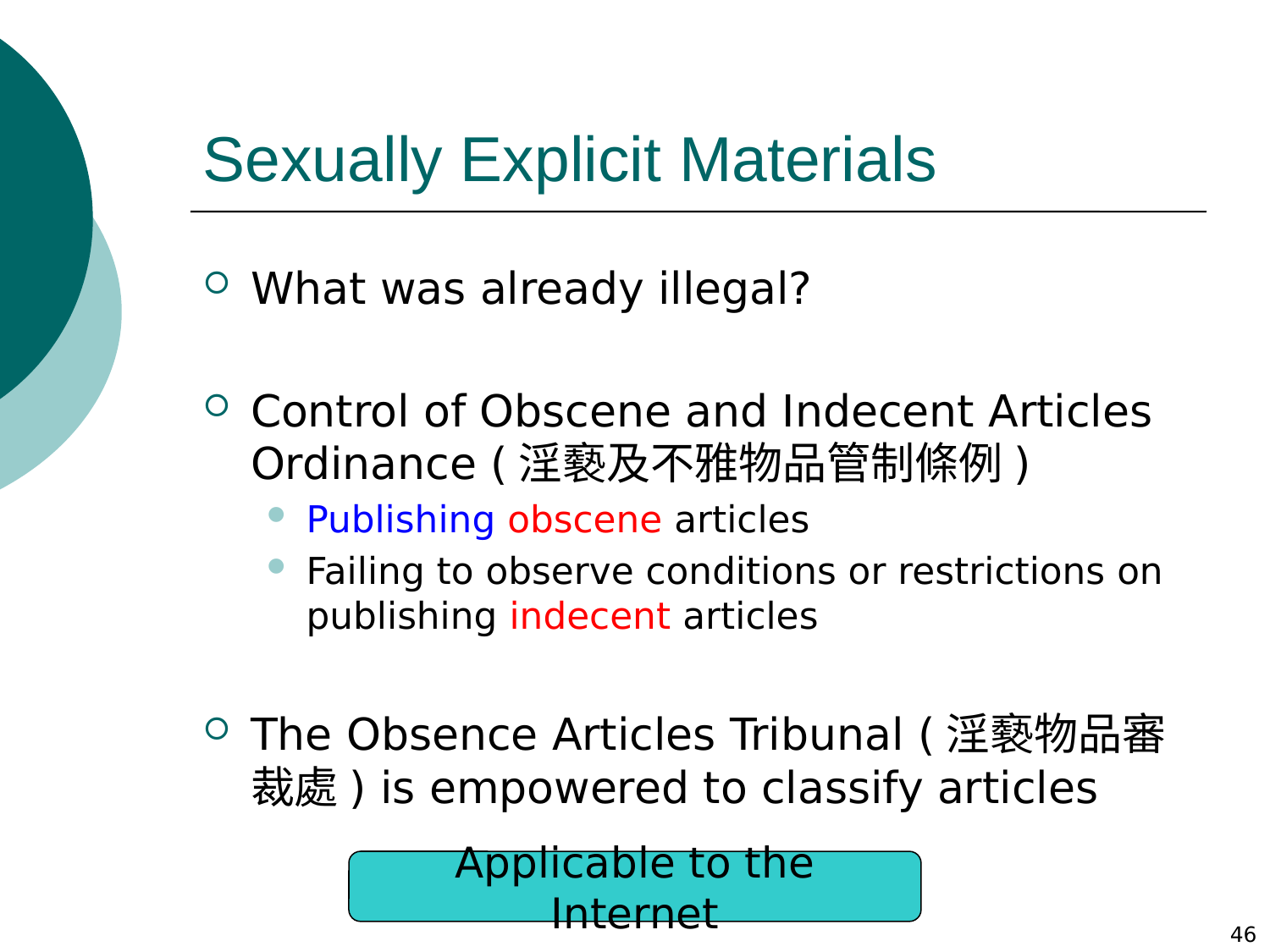

# Sexually Explicit Materials
What was already illegal?

Control of Obscene and Indecent Articles Ordinance (淫褻及不雅物品管制條例)
Publishing obscene articles
Failing to observe conditions or restrictions on publishing indecent articles

The Obsence Articles Tribunal (淫褻物品審裁處) is empowered to classify articles
Applicable to the Internet
ENGG1000 2022-23 term2 khw
46